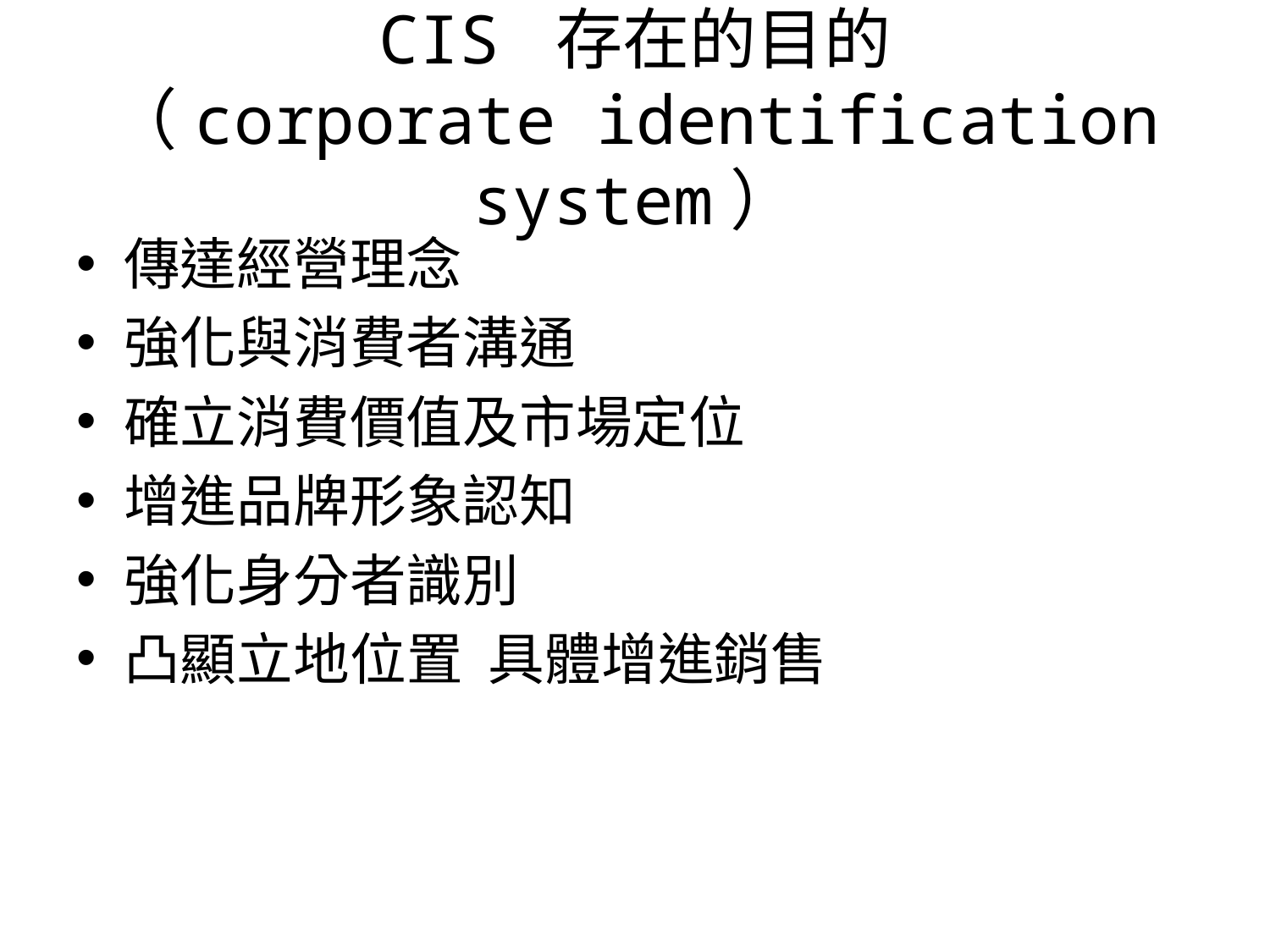

# CIS 存在的目的 （corporate identification system）
傳達經營理念
強化與消費者溝通
確立消費價值及市場定位
增進品牌形象認知
強化身分者識別
凸顯立地位置  具體增進銷售